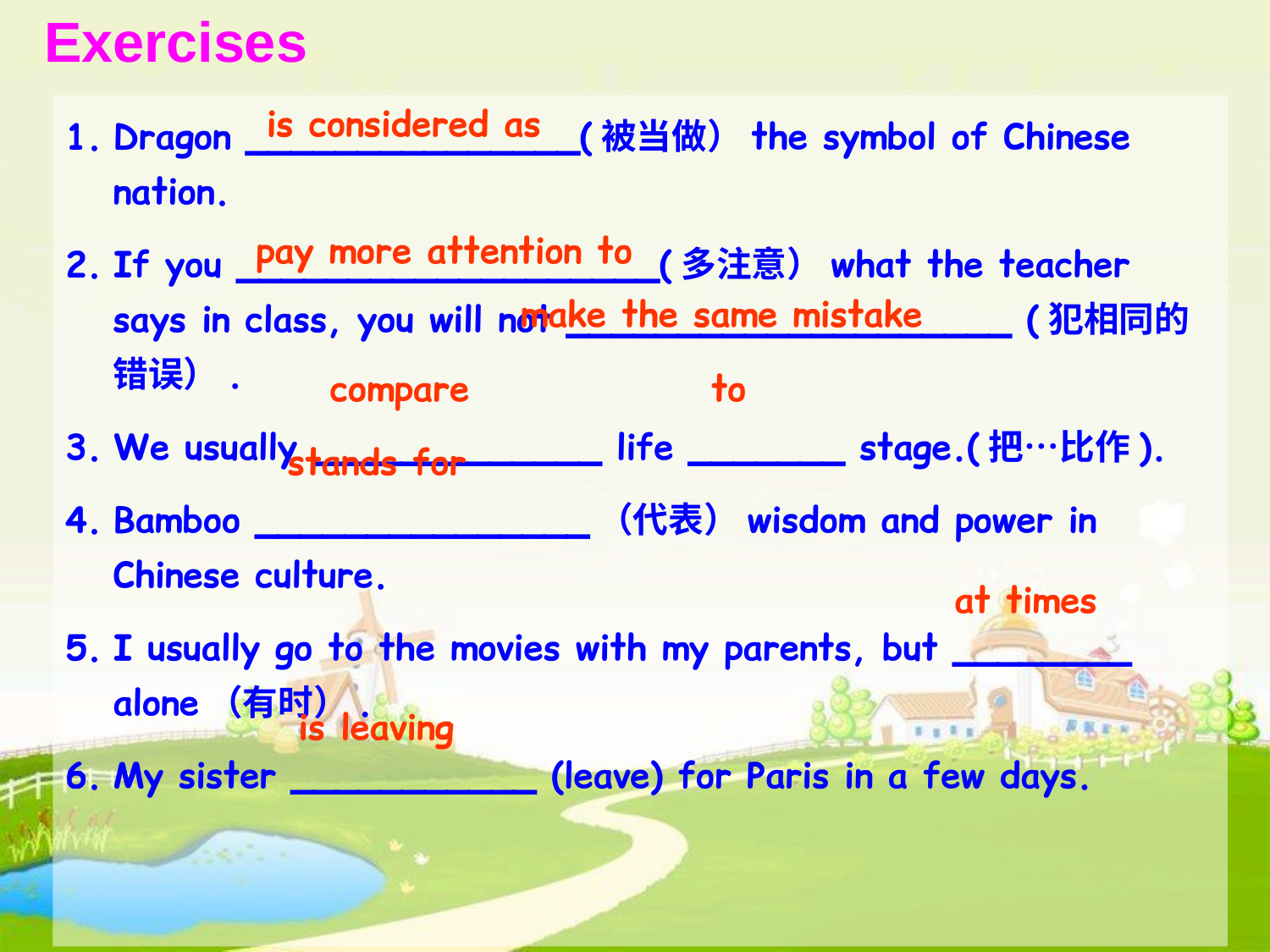

Exercises
Dragon _______________(被当做）the symbol of Chinese nation.
If you ___________________(多注意）what the teacher says in class, you will not ____________________ (犯相同的错误）.
We usually _____________ life _______ stage.(把…比作).
Bamboo _______________（代表）wisdom and power in Chinese culture.
I usually go to the movies with my parents, but ________ alone（有时）.
My sister ___________ (leave) for Paris in a few days.

is considered as

pay more attention to
make the same mistake
compare
to
stands for
at times
is leaving